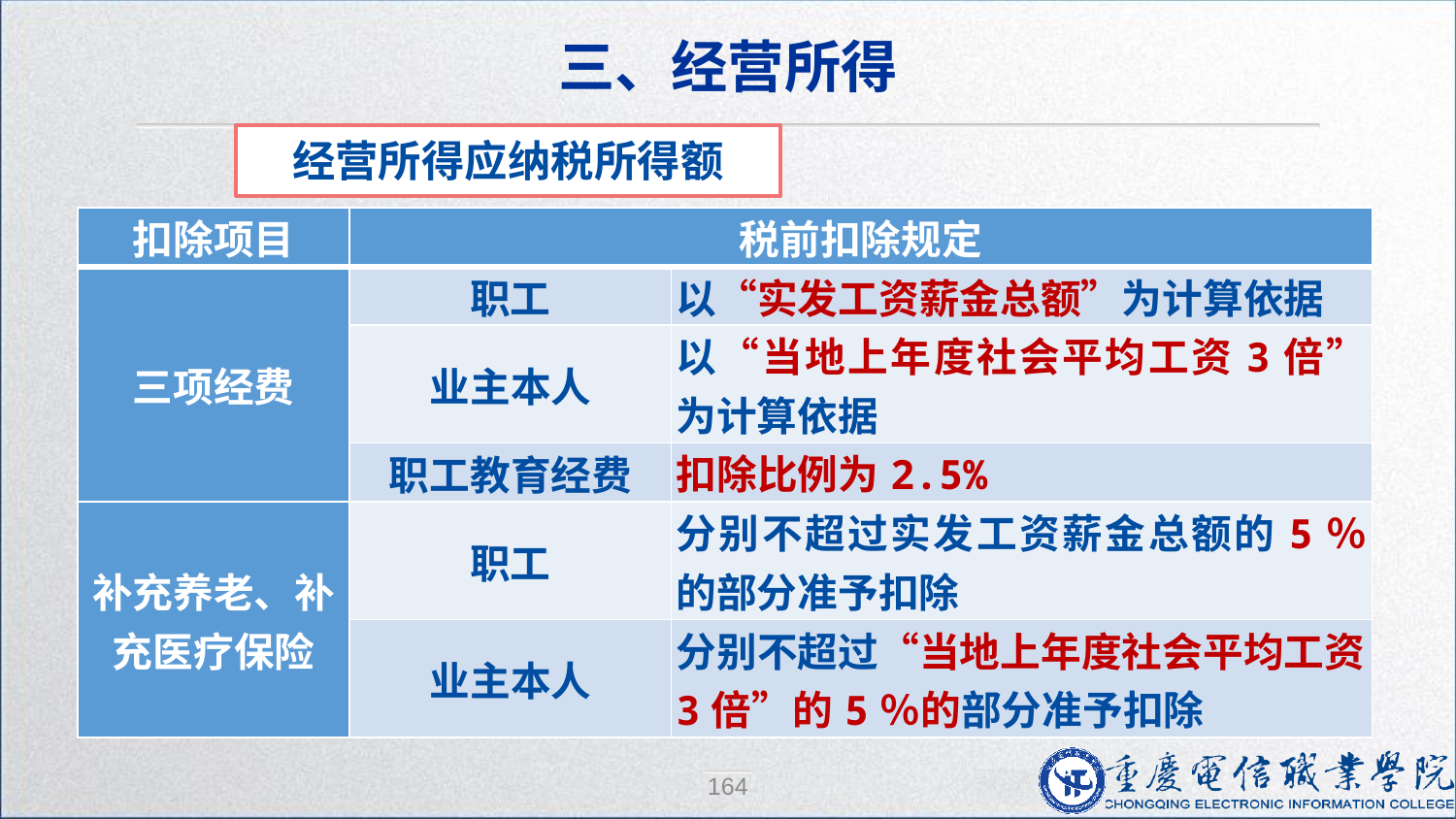

三、经营所得
经营所得应纳税所得额
| 扣除项目 | 税前扣除规定 |  |
| --- | --- | --- |
| 三项经费 | 职工 | 以“实发工资薪金总额”为计算依据 |
|  | 业主本人 | 以“当地上年度社会平均工资3倍”为计算依据 |
|  | 职工教育经费 | 扣除比例为2.5% |
| 补充养老、补充医疗保险 | 职工 | 分别不超过实发工资薪金总额的5％的部分准予扣除 |
|  | 业主本人 | 分别不超过“当地上年度社会平均工资3倍”的5％的部分准予扣除 |
164